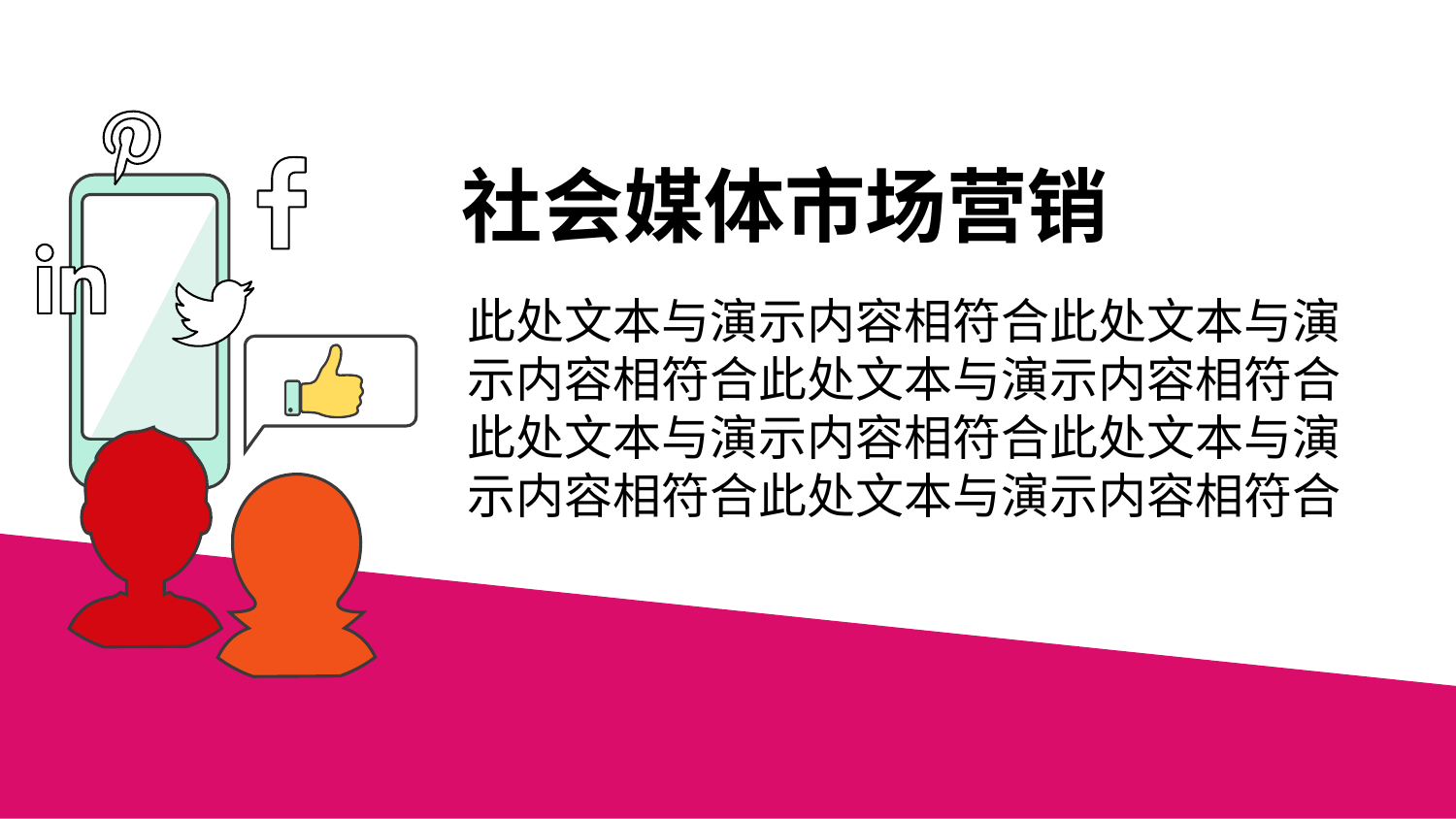

# 社会媒体市场营销
此处文本与演示内容相符合此处文本与演示内容相符合此处文本与演示内容相符合此处文本与演示内容相符合此处文本与演示内容相符合此处文本与演示内容相符合